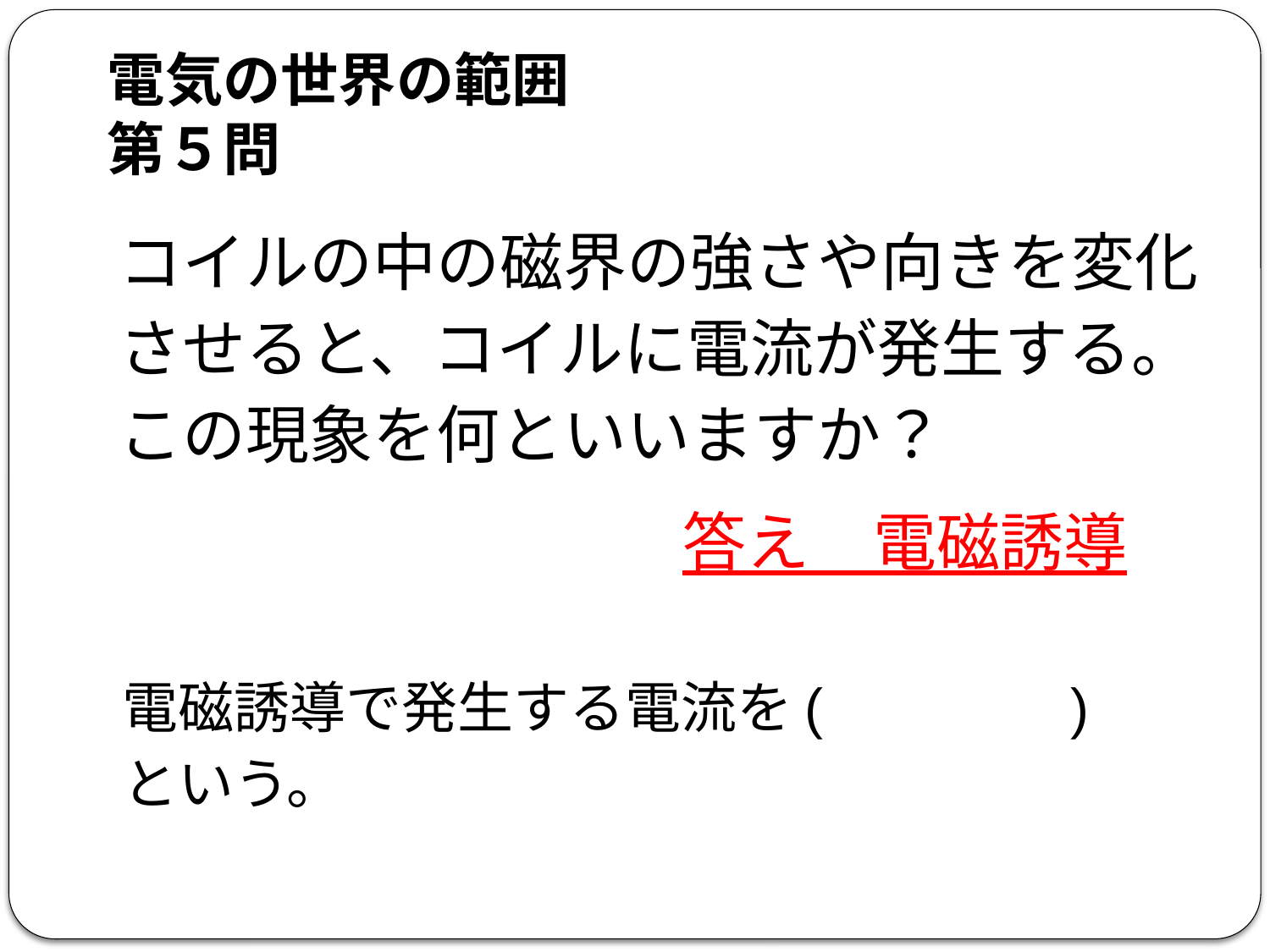

# 電気の世界の範囲 第５問
コイルの中の磁界の強さや向きを変化
させると、コイルに電流が発生する。
この現象を何といいますか？
答え　電磁誘導
電磁誘導で発生する電流を(　　　　)
という。